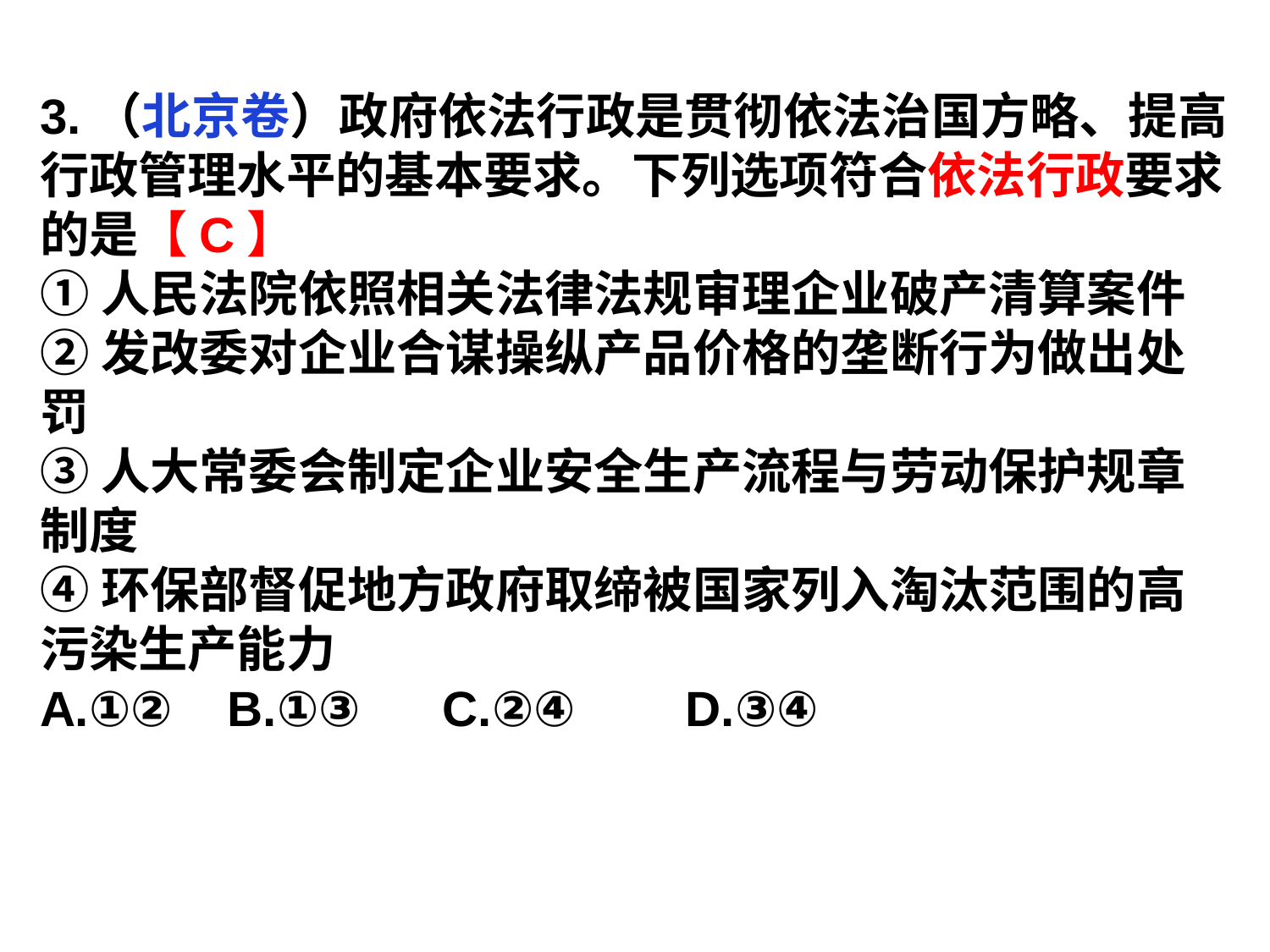

3.（北京卷）政府依法行政是贯彻依法治国方略、提高行政管理水平的基本要求。下列选项符合依法行政要求的是【C】
①人民法院依照相关法律法规审理企业破产清算案件
②发改委对企业合谋操纵产品价格的垄断行为做出处罚
③人大常委会制定企业安全生产流程与劳动保护规章制度
④环保部督促地方政府取缔被国家列入淘汰范围的高污染生产能力
A.①②    B.①③      C.②④        D.③④